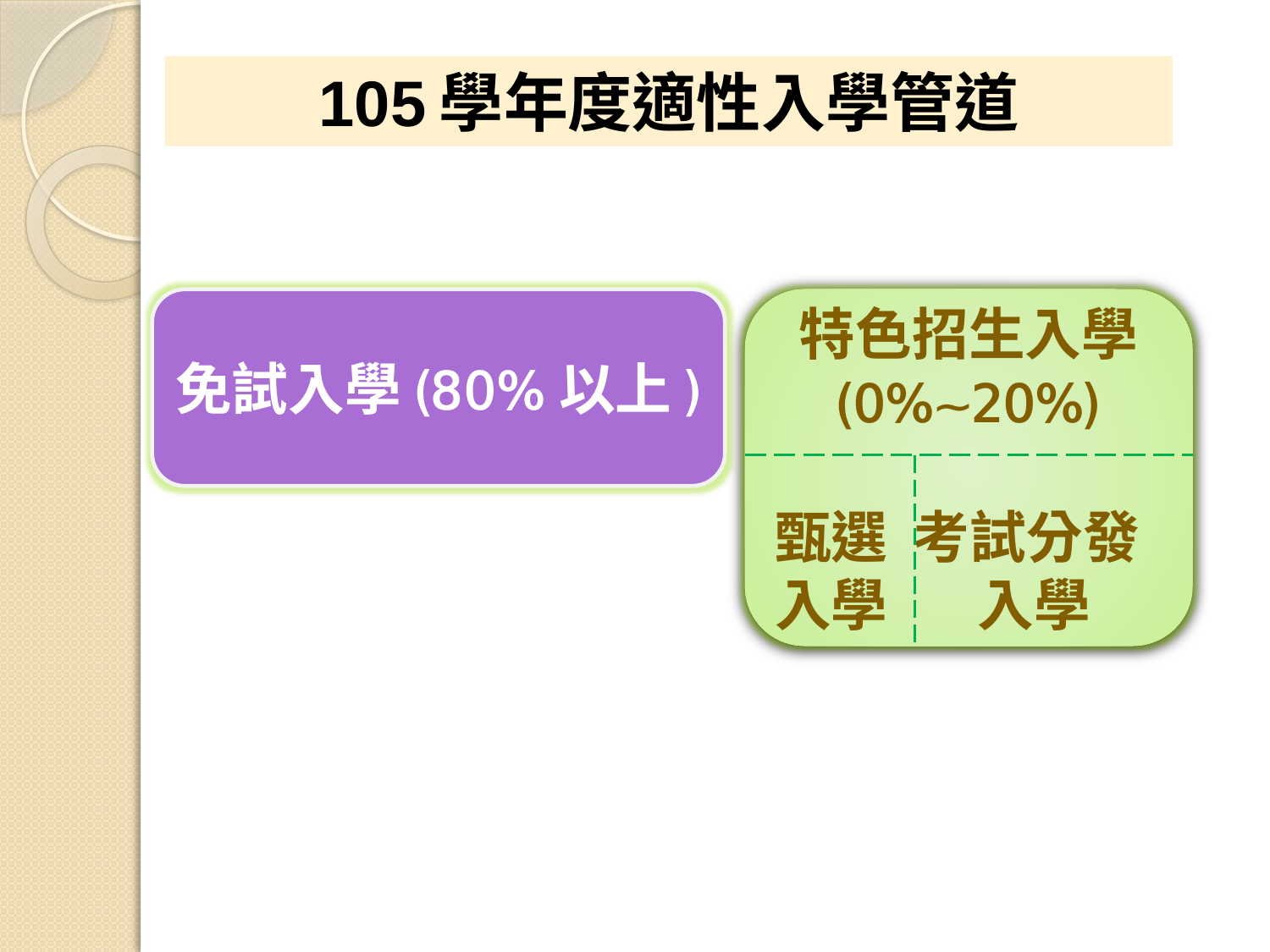

# 105學年度適性入學管道
免試入學(80%以上)
特色招生入學
(0%~20%)

甄選  考試分發入學       入學